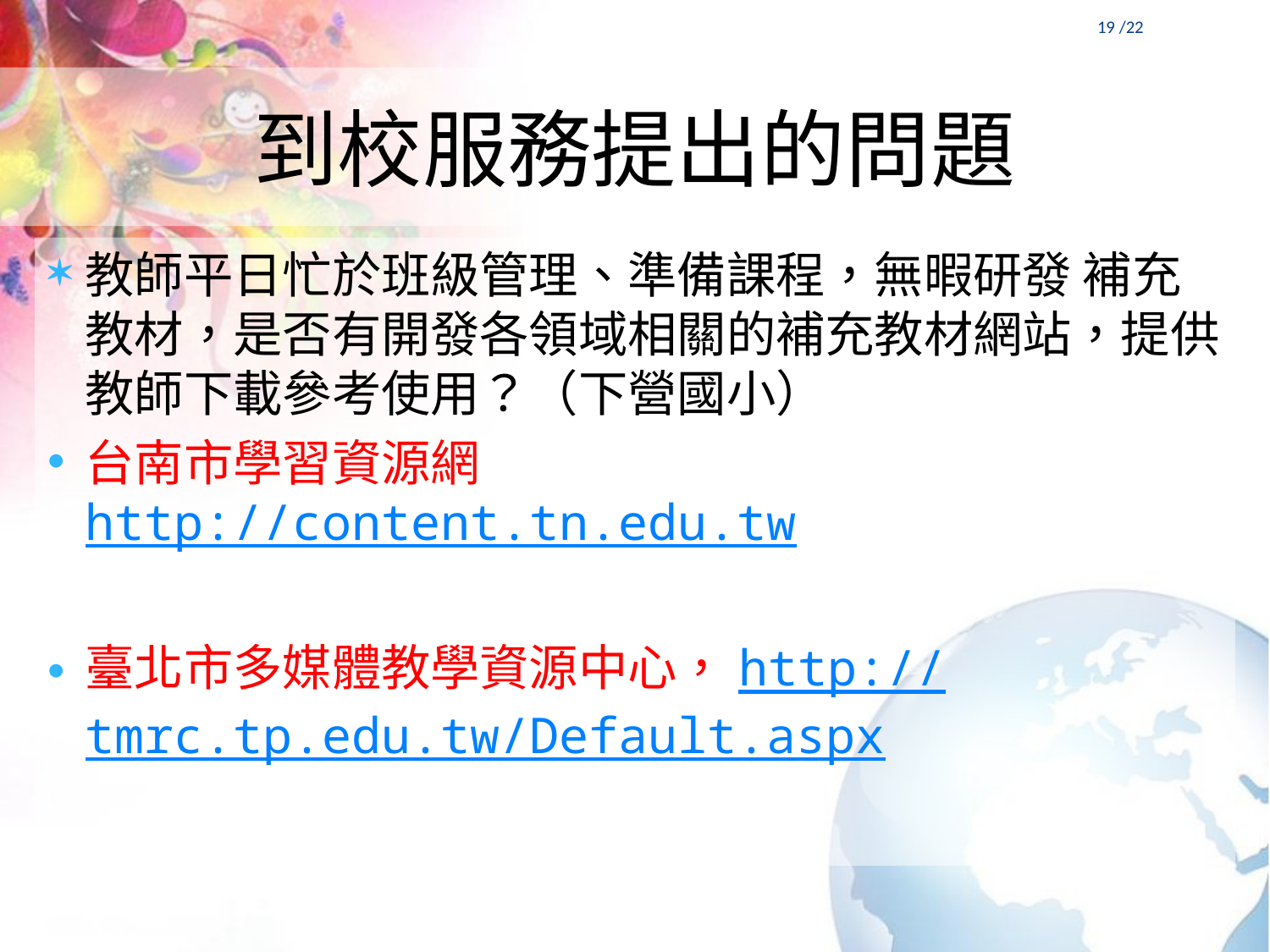

19 /22
# 到校服務提出的問題
教師平日忙於班級管理、準備課程，無暇研發 補充教材，是否有開發各領域相關的補充教材網站，提供教師下載參考使用？（下營國小）
台南市學習資源網
http://content.tn.edu.tw

臺北市多媒體教學資源中心，http://tmrc.tp.edu.tw/Default.aspx